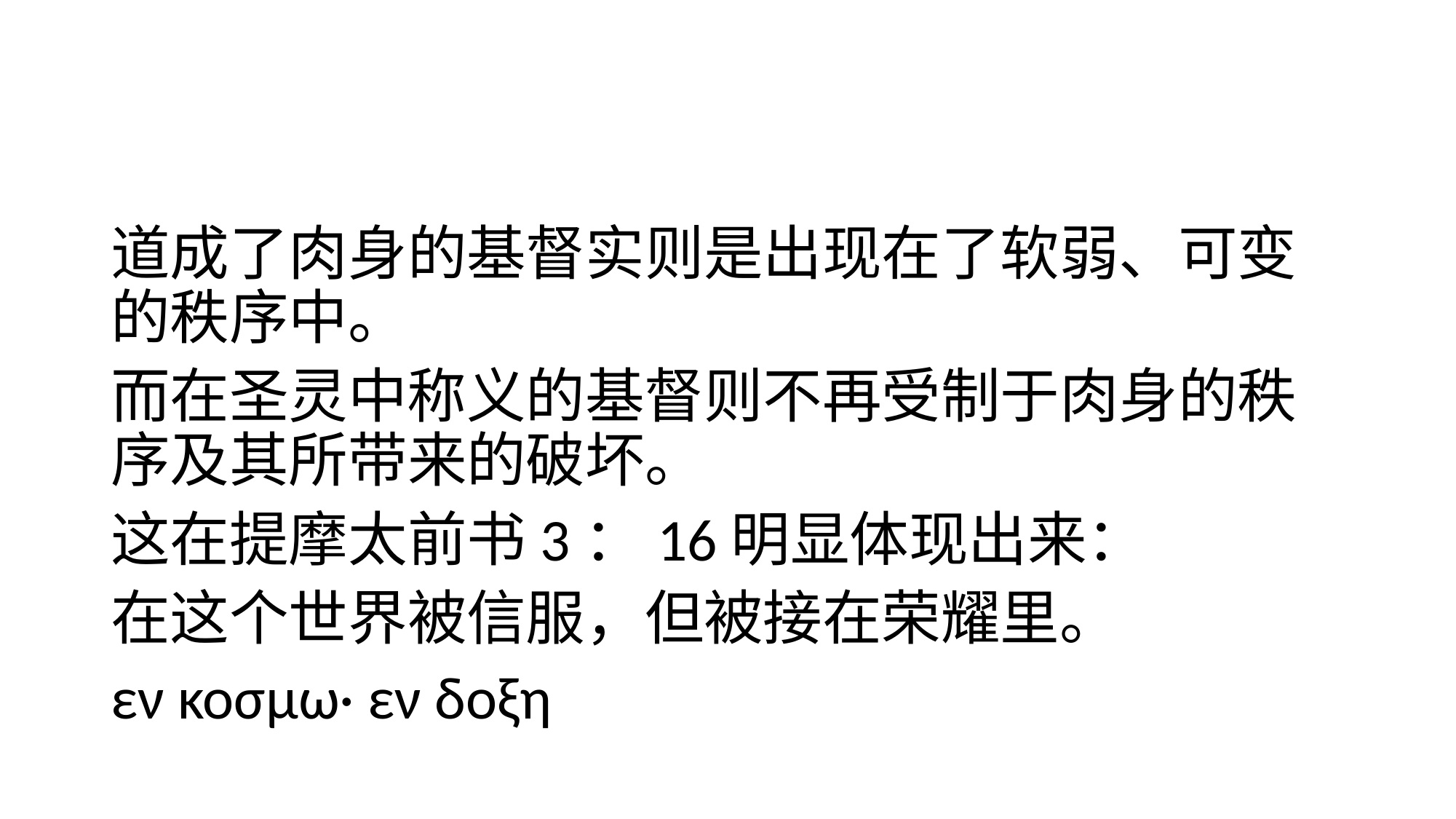

#
道成了肉身的基督实则是出现在了软弱、可变的秩序中。
而在圣灵中称义的基督则不再受制于肉身的秩序及其所带来的破坏。
这在提摩太前书3：16明显体现出来：
在这个世界被信服，但被接在荣耀里。
εν κοσμω· εν δοξη